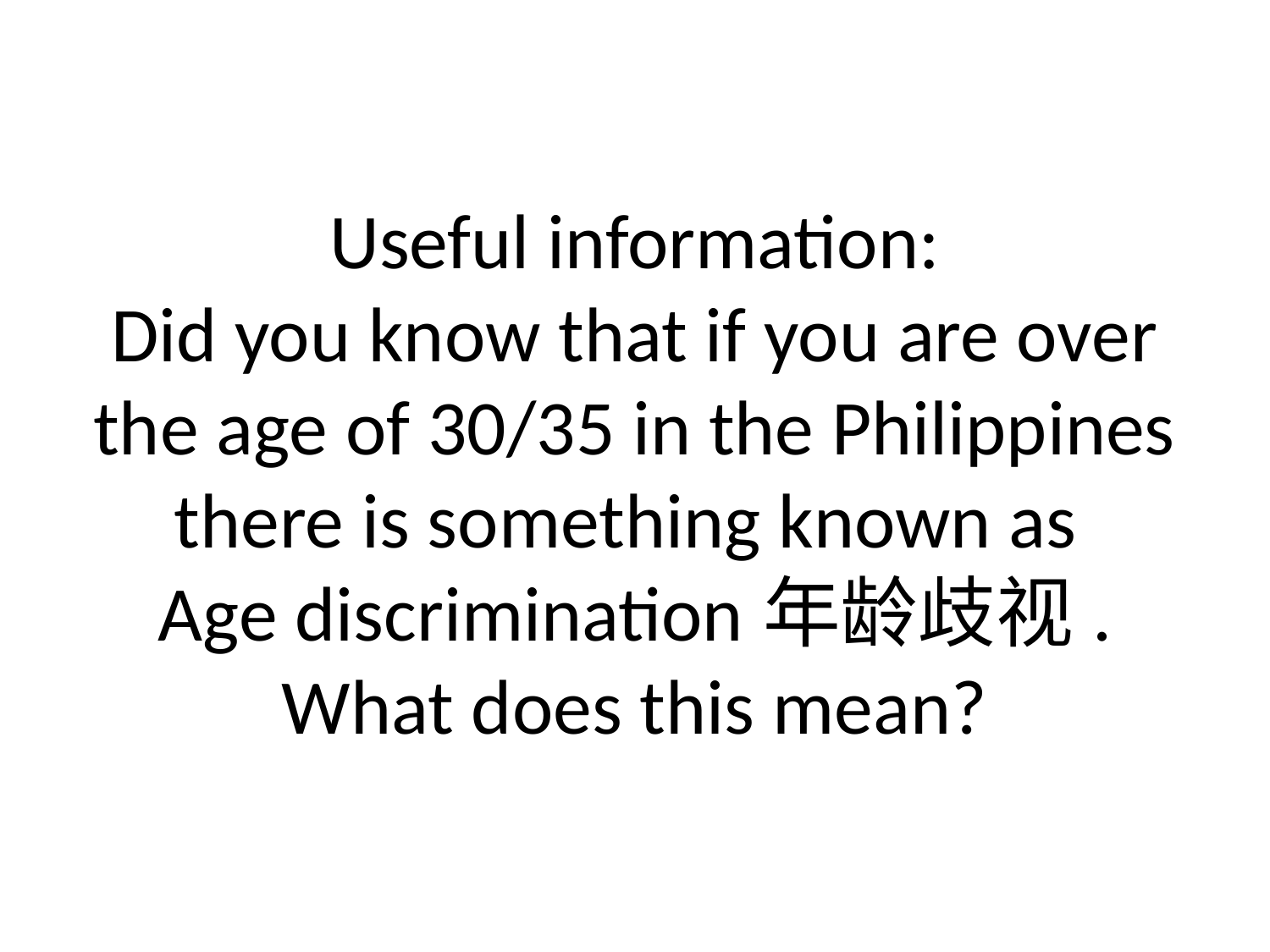

# Useful information: Did you know that if you are over the age of 30/35 in the Philippines there is something known as Age discrimination年龄歧视. What does this mean?